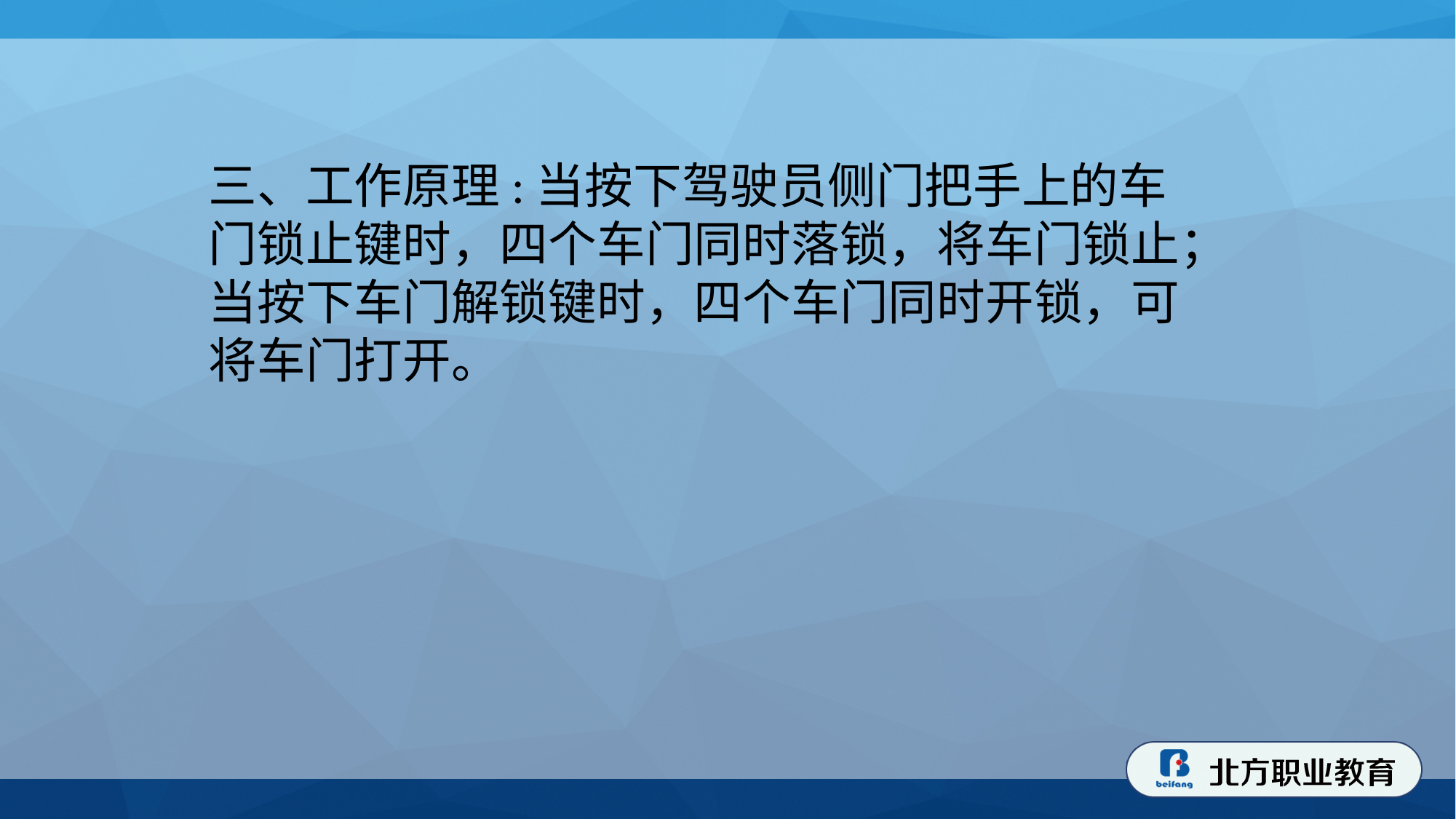

三、工作原理:当按下驾驶员侧门把手上的车门锁止键时，四个车门同时落锁，将车门锁止；当按下车门解锁键时，四个车门同时开锁，可将车门打开。